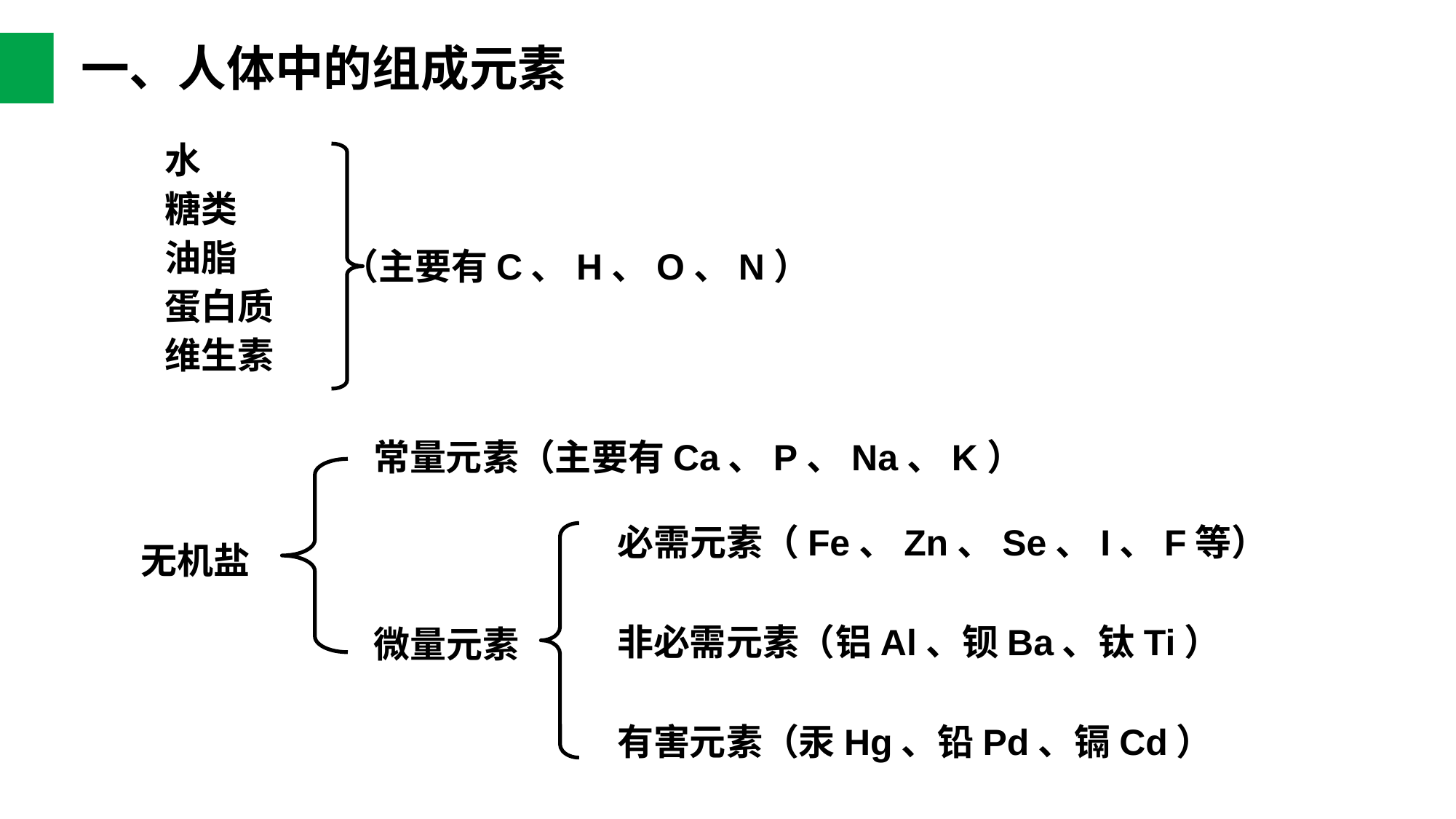

一、人体中的组成元素
水
糖类
油脂
蛋白质
维生素

（主要有C、H、O、N）
常量元素（主要有Ca、P、Na、K）

必需元素（Fe、Zn、Se、I、F等）

无机盐
非必需元素（铝Al、钡Ba、钛Ti）
微量元素
有害元素（汞Hg、铅Pd、镉Cd）